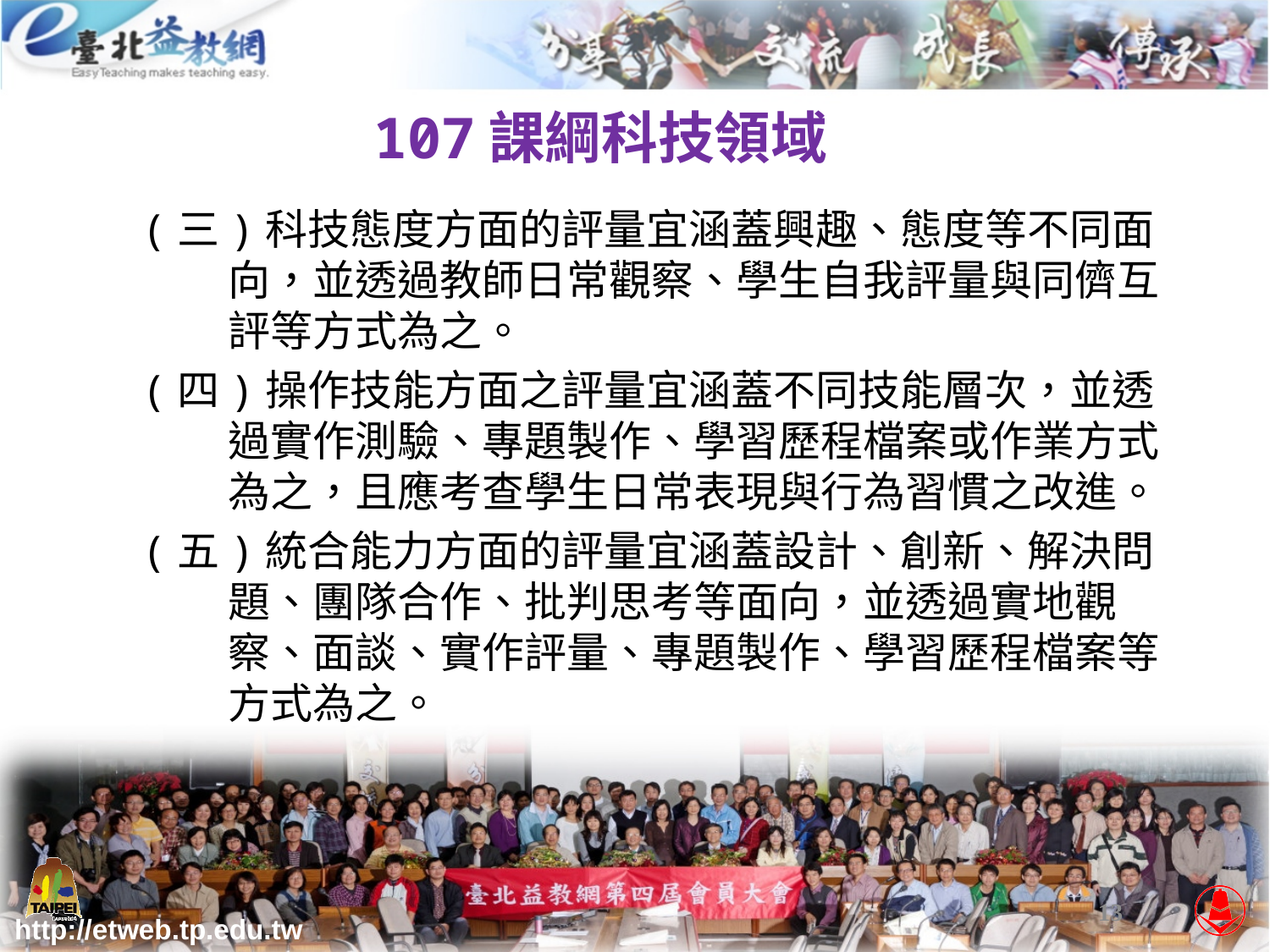

# 107課綱科技領域
(三)科技態度方面的評量宜涵蓋興趣、態度等不同面向，並透過教師日常觀察、學生自我評量與同儕互評等方式為之。
(四)操作技能方面之評量宜涵蓋不同技能層次，並透過實作測驗、專題製作、學習歷程檔案或作業方式為之，且應考查學生日常表現與行為習慣之改進。
(五)統合能力方面的評量宜涵蓋設計、創新、解決問題、團隊合作、批判思考等面向，並透過實地觀察、面談、實作評量、專題製作、學習歷程檔案等方式為之。
13